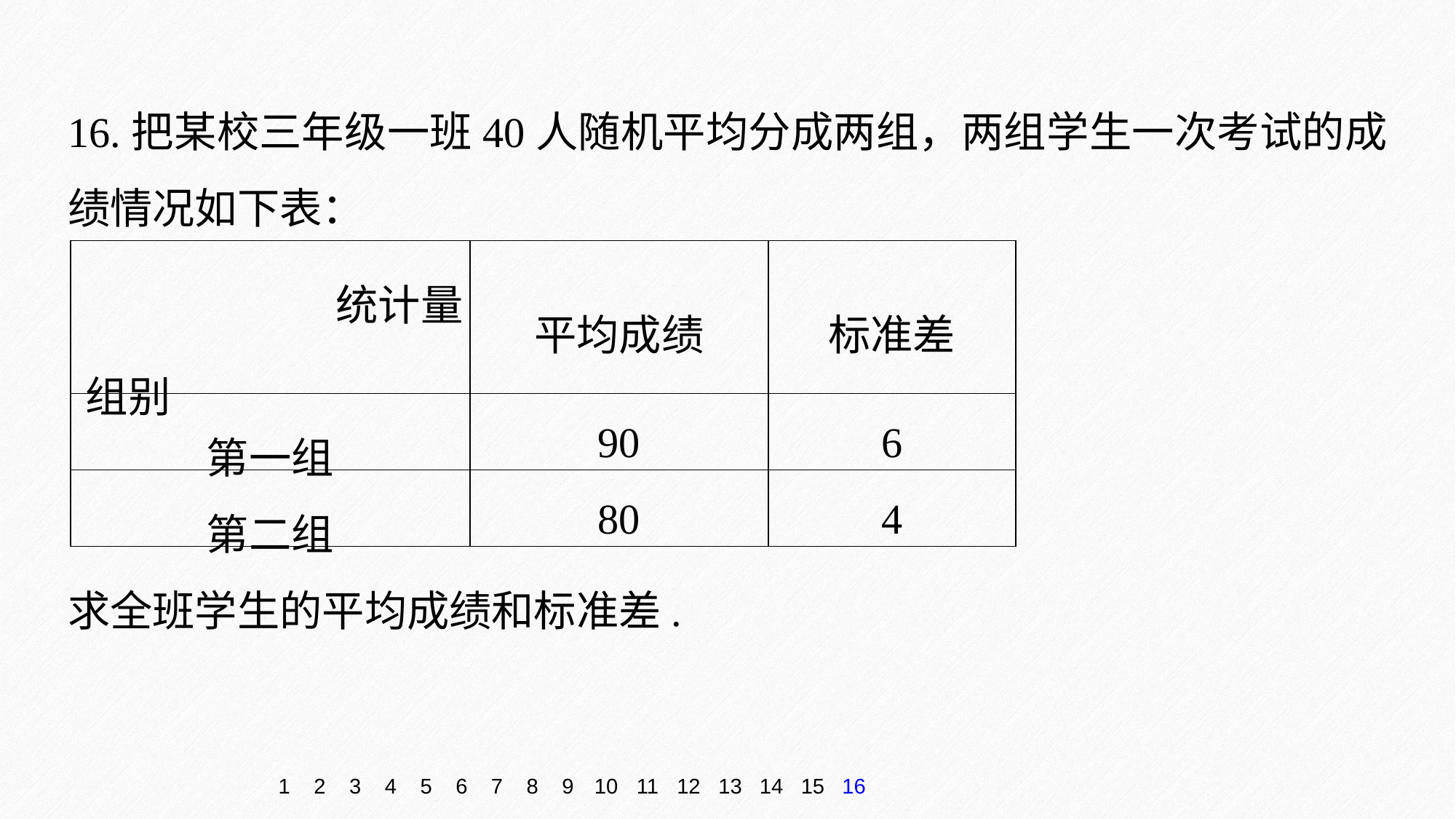

16.把某校三年级一班40人随机平均分成两组，两组学生一次考试的成绩情况如下表：
| 统计量 组别 | 平均成绩 | 标准差 |
| --- | --- | --- |
| 第一组 | 90 | 6 |
| 第二组 | 80 | 4 |
求全班学生的平均成绩和标准差.
1
2
3
4
5
6
7
8
9
10
11
12
13
14
15
16